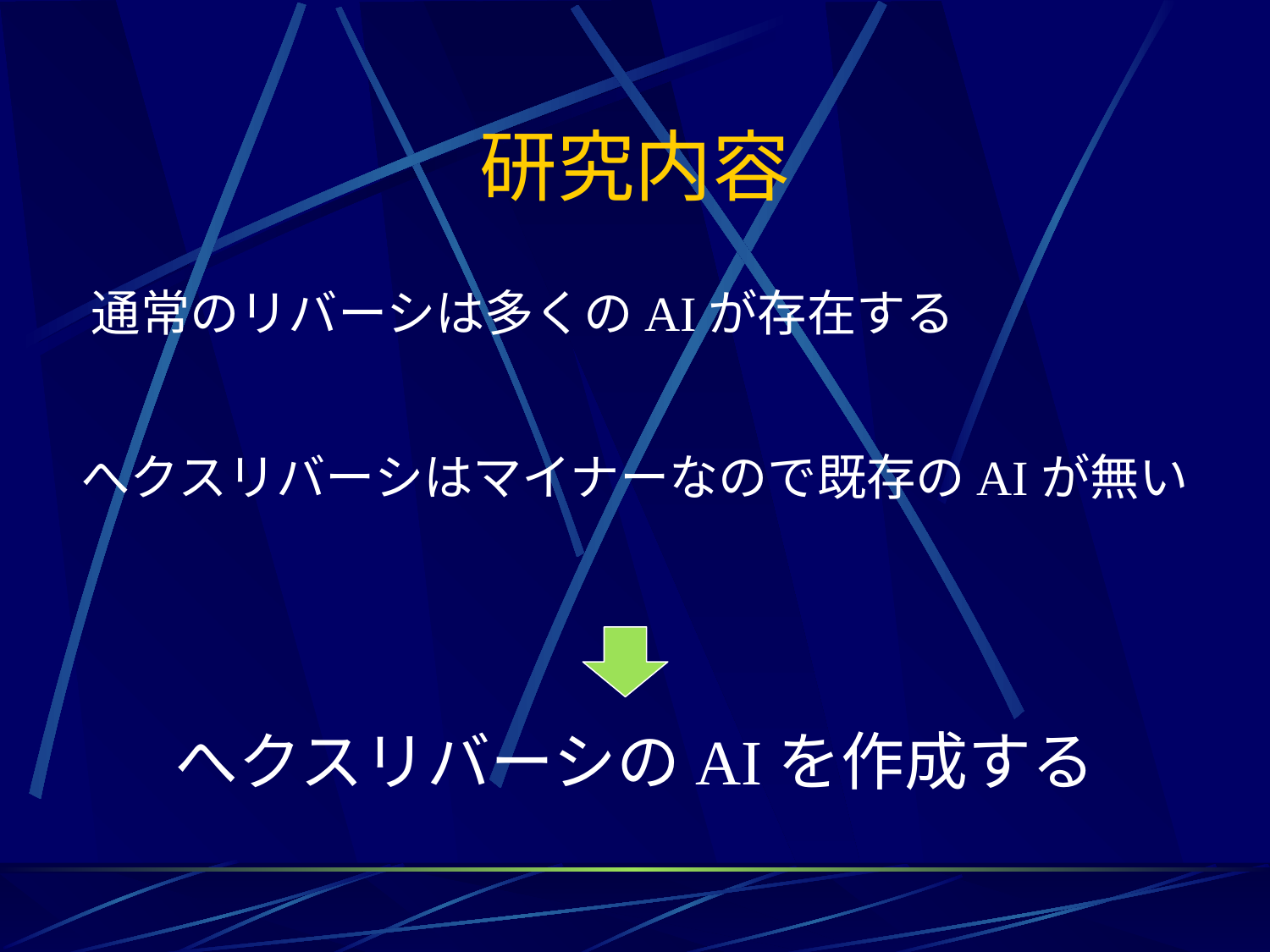

# 研究内容
通常のリバーシは多くのAIが存在する
へクスリバーシはマイナーなので既存のAIが無い

へクスリバーシのAIを作成する